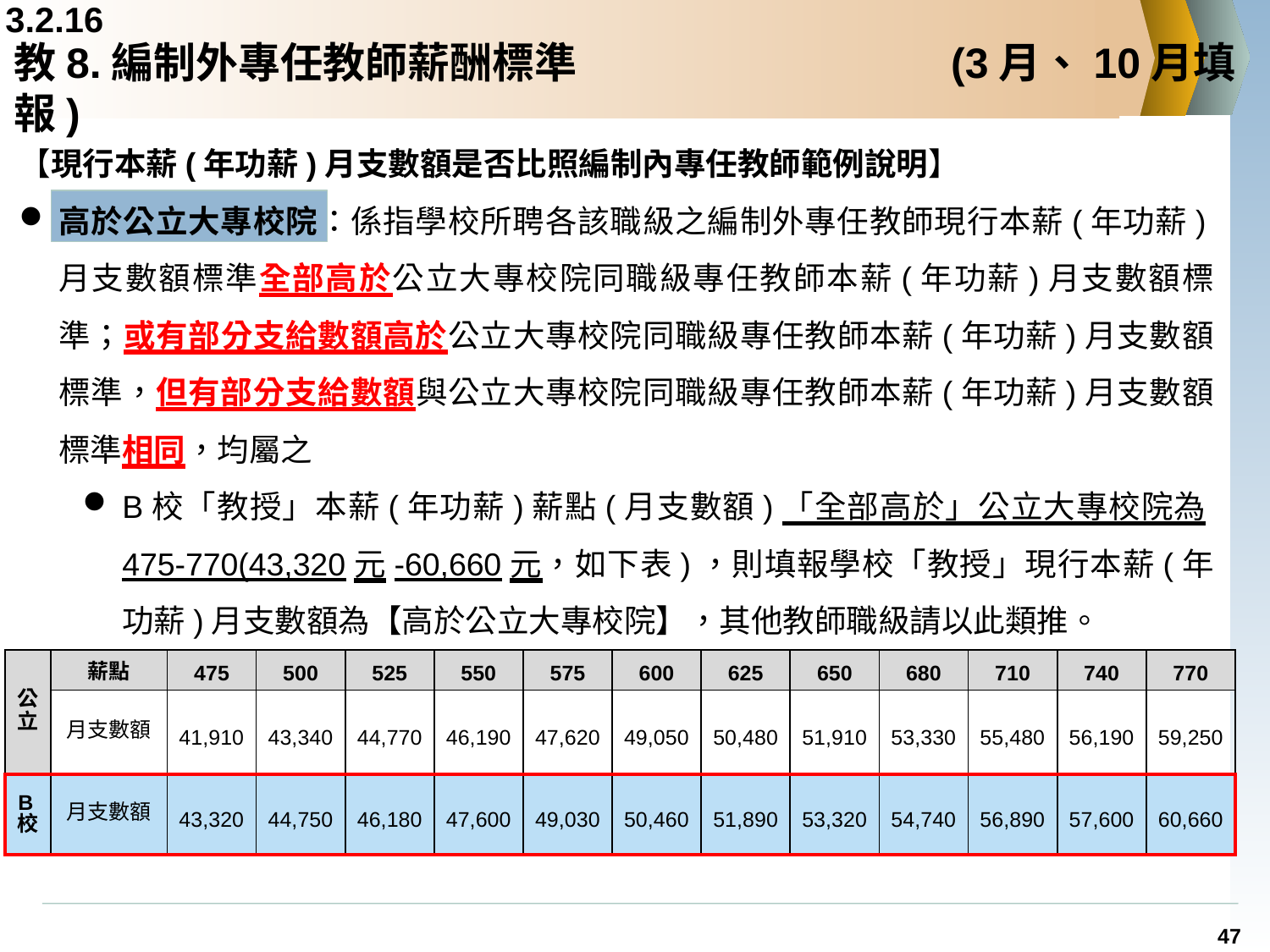

3.2.16
# 教8.編制外專任教師薪酬標準	 	          	    (3月、10月填報)
【現行本薪(年功薪)月支數額是否比照編制內專任教師範例說明】
高於公立大專校院：係指學校所聘各該職級之編制外專任教師現行本薪(年功薪)月支數額標準全部高於公立大專校院同職級專任教師本薪(年功薪)月支數額標準；或有部分支給數額高於公立大專校院同職級專任教師本薪(年功薪)月支數額標準，但有部分支給數額與公立大專校院同職級專任教師本薪(年功薪)月支數額標準相同，均屬之
B校「教授」本薪(年功薪)薪點(月支數額)「全部高於」公立大專校院為475-770(43,320元-60,660元，如下表)，則填報學校「教授」現行本薪(年功薪)月支數額為【高於公立大專校院】，其他教師職級請以此類推。

| 公立 | 薪點 | 475 | 500 | 525 | 550 | 575 | 600 | 625 | 650 | 680 | 710 | 740 | 770 |
| --- | --- | --- | --- | --- | --- | --- | --- | --- | --- | --- | --- | --- | --- |
|  | 月支數額 | 41,910 | 43,340 | 44,770 | 46,190 | 47,620 | 49,050 | 50,480 | 51,910 | 53,330 | 55,480 | 56,190 | 59,250 |
| B校 | 月支數額 | 43,320 | 44,750 | 46,180 | 47,600 | 49,030 | 50,460 | 51,890 | 53,320 | 54,740 | 56,890 | 57,600 | 60,660 |